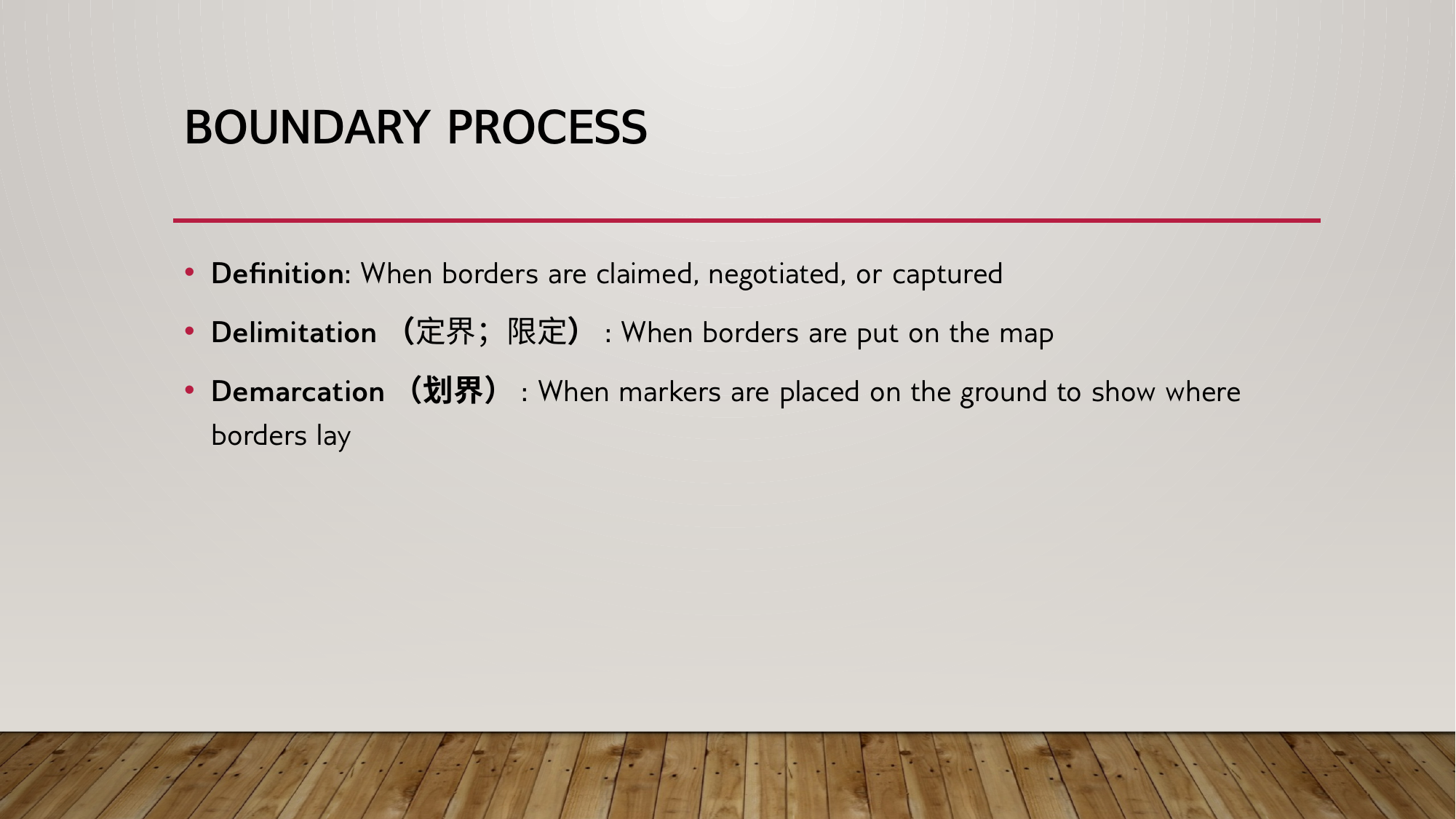

# Boundary Process
Definition: When borders are claimed, negotiated, or captured
Delimitation（定界；限定）: When borders are put on the map
Demarcation（划界）: When markers are placed on the ground to show where borders lay